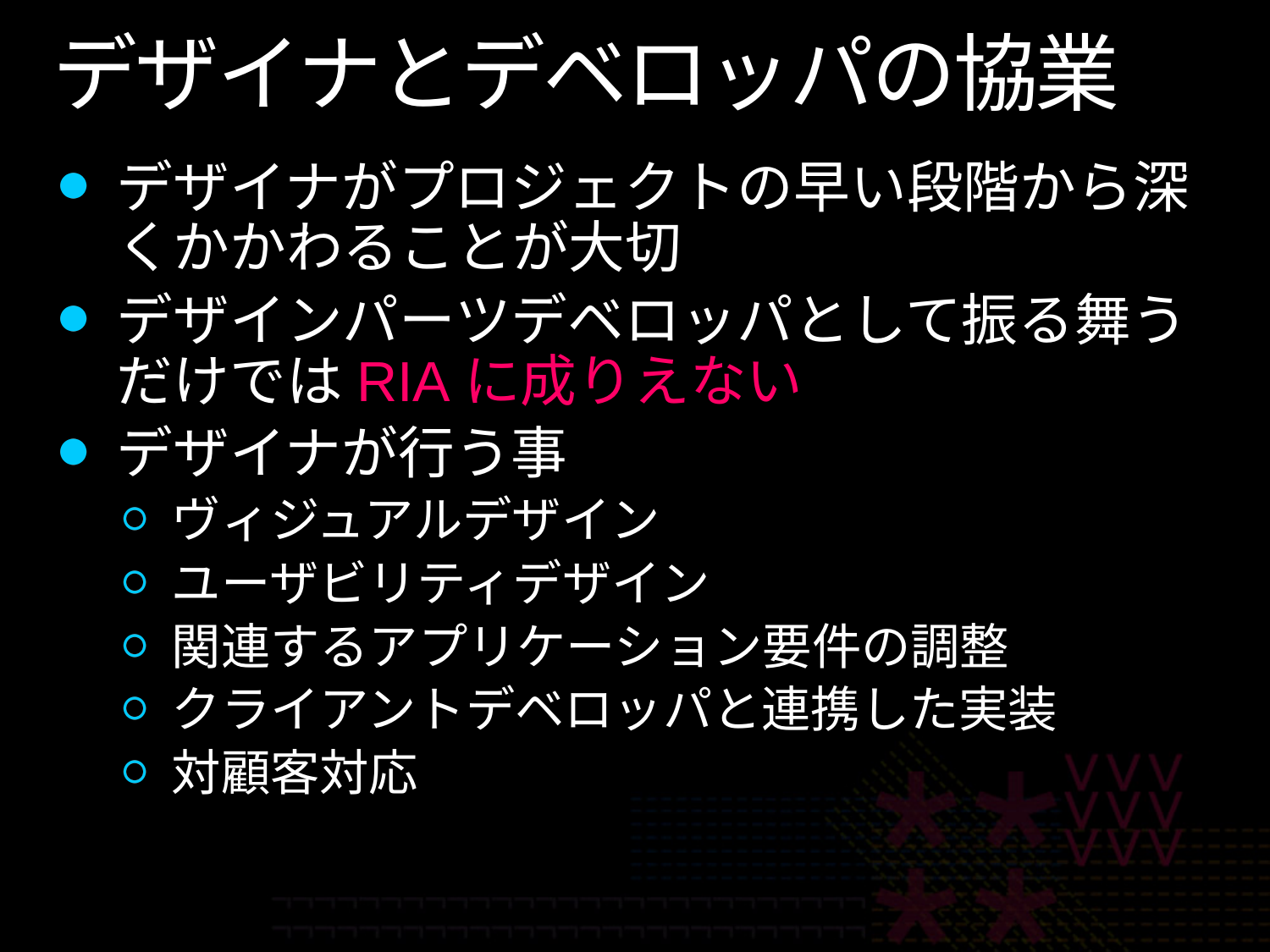

# デザイナとデベロッパの協業
デザイナがプロジェクトの早い段階から深くかかわることが大切
デザインパーツデベロッパとして振る舞うだけではRIAに成りえない
デザイナが行う事
ヴィジュアルデザイン
ユーザビリティデザイン
関連するアプリケーション要件の調整
クライアントデベロッパと連携した実装
対顧客対応